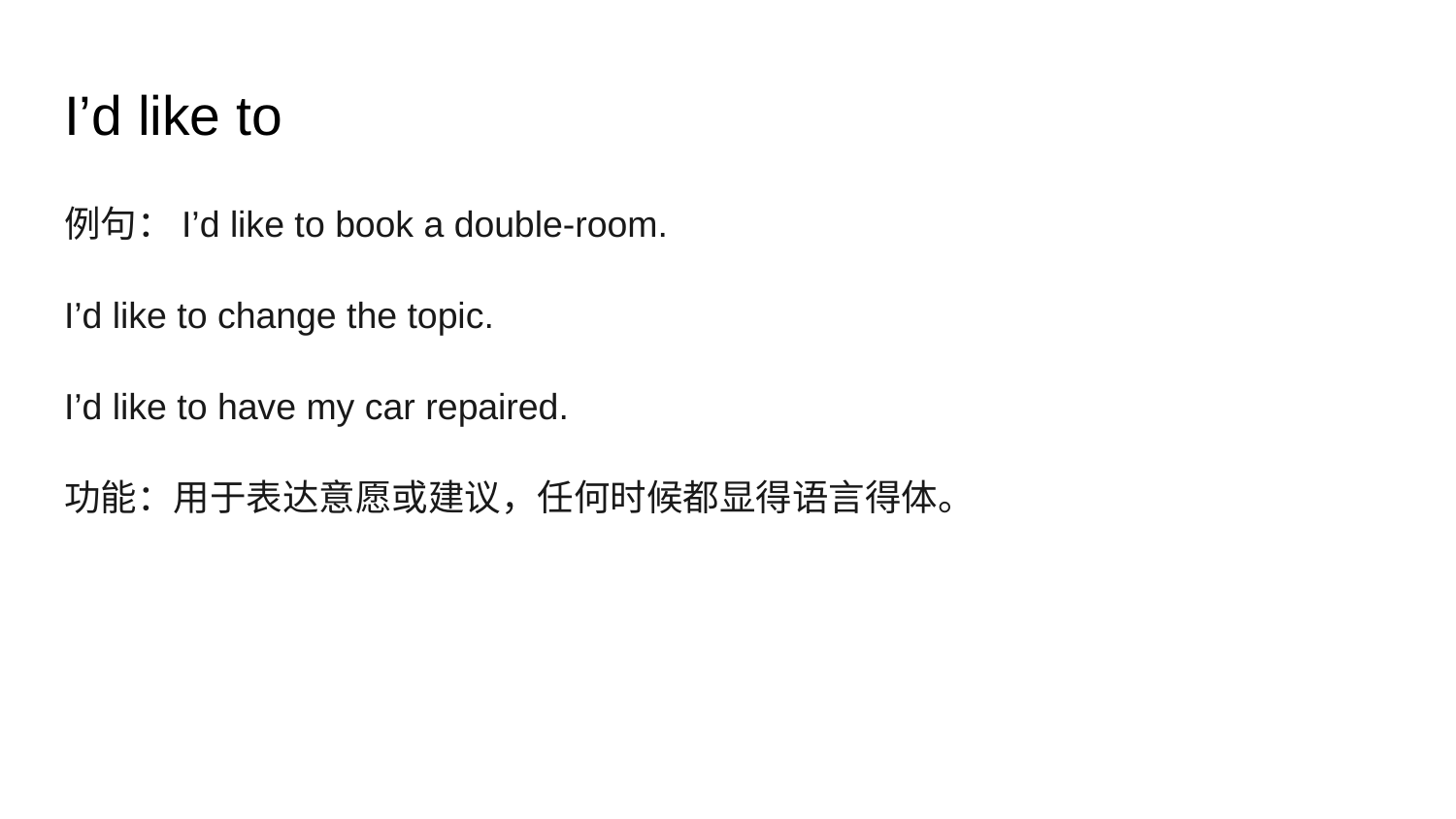

# I’d like to
例句：I’d like to book a double-room.
I’d like to change the topic.
I’d like to have my car repaired.
功能：用于表达意愿或建议，任何时候都显得语言得体。